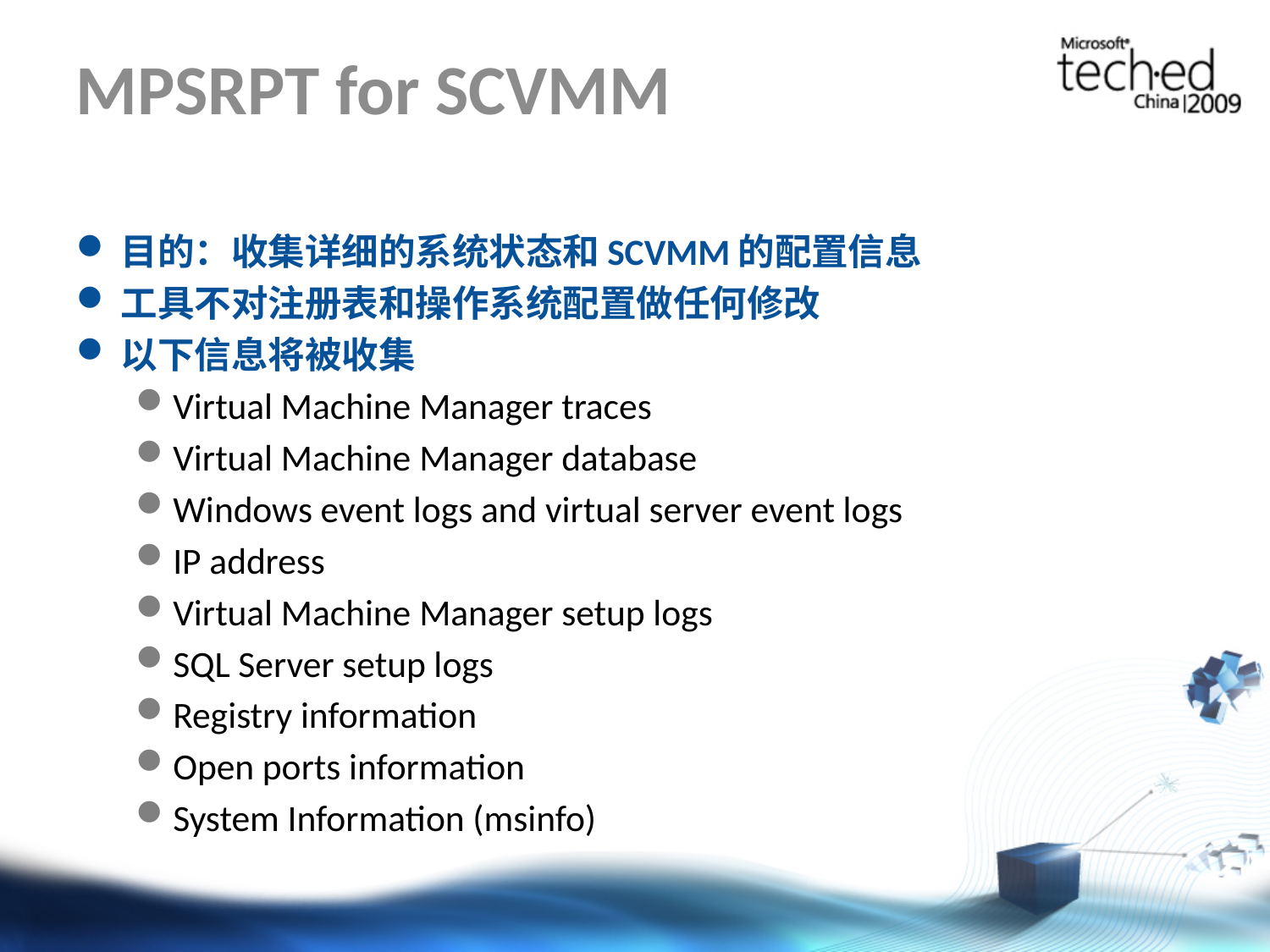

# MPSRPT for SCVMM
目的：收集详细的系统状态和SCVMM的配置信息
工具不对注册表和操作系统配置做任何修改
以下信息将被收集
Virtual Machine Manager traces
Virtual Machine Manager database
Windows event logs and virtual server event logs
IP address
Virtual Machine Manager setup logs
SQL Server setup logs
Registry information
Open ports information
System Information (msinfo)